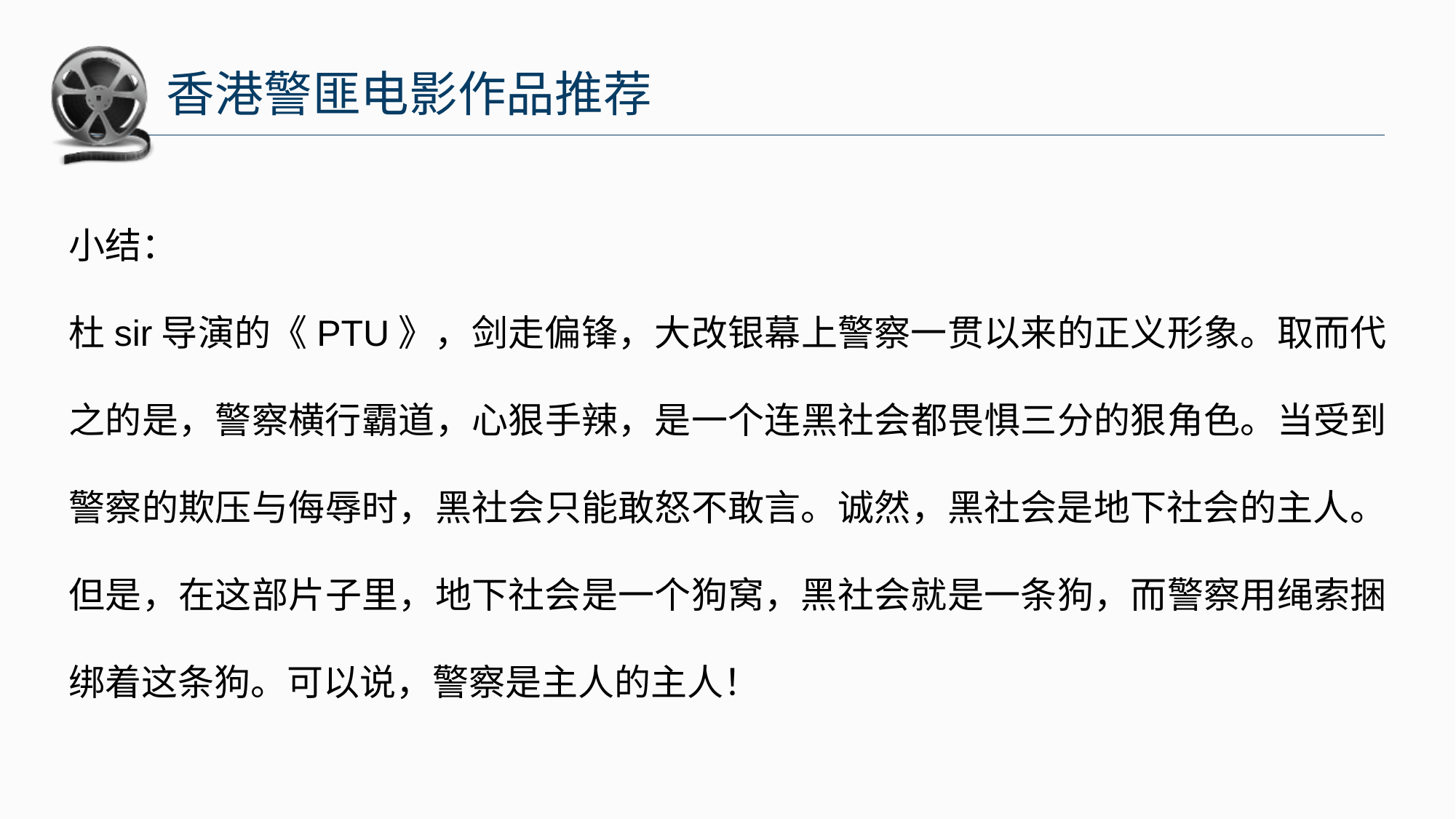

香港警匪电影作品推荐

小结：
杜sir导演的《PTU》，剑走偏锋，大改银幕上警察一贯以来的正义形象。取而代之的是，警察横行霸道，心狠手辣，是一个连黑社会都畏惧三分的狠角色。当受到警察的欺压与侮辱时，黑社会只能敢怒不敢言。诚然，黑社会是地下社会的主人。但是，在这部片子里，地下社会是一个狗窝，黑社会就是一条狗，而警察用绳索捆绑着这条狗。可以说，警察是主人的主人！